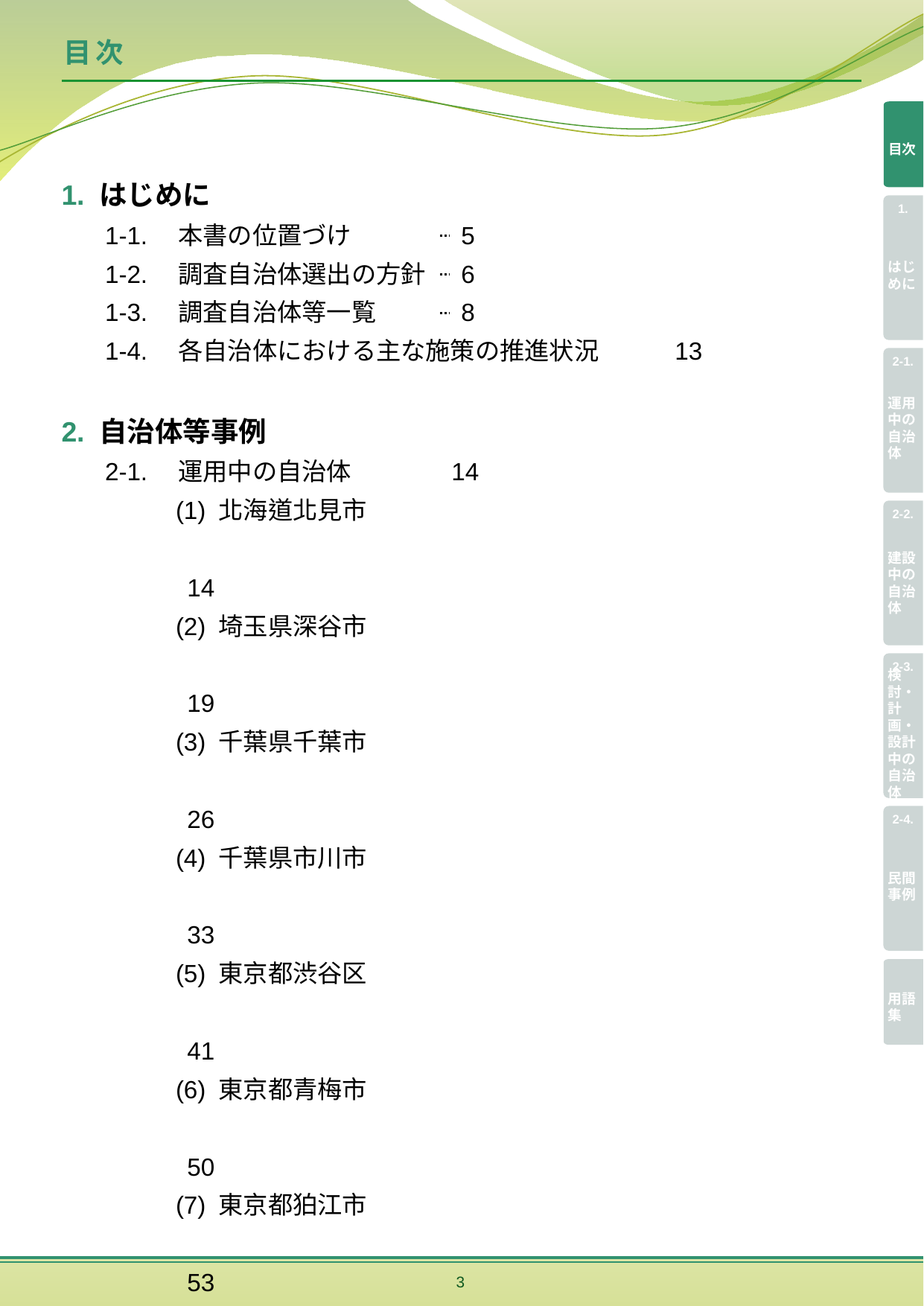

# 目次
1. はじめに
1-1.　本書の位置づけ 	    5
1-2.　調査自治体選出の方針 	    6
1-3.　調査自治体等一覧 	    8
1-4.　各自治体における主な施策の推進状況 	 13

2. 自治体等事例
2-1.　運用中の自治体 	 14
(1) 北海道北見市 	 14
(2) 埼玉県深谷市 	 19
(3) 千葉県千葉市 	 26
(4) 千葉県市川市 	 33
(5) 東京都渋谷区 	 41
(6) 東京都青梅市 	 50
(7) 東京都狛江市 	 53
(8) 東京都清瀬市 	 56
(9) 神奈川県川崎市 	 62
(10) 長野県木曽町 	 69
(11) 京都府向日市 	 76
(12) 兵庫県伊丹市 	 80
(13) 沖縄県今帰仁村 	 86
2-2.　建設中の自治体 		 91
(1) 東京都中野区 	 91
(2) 東京都国分寺市 	 97
(3) 広島県海田町 	104
3